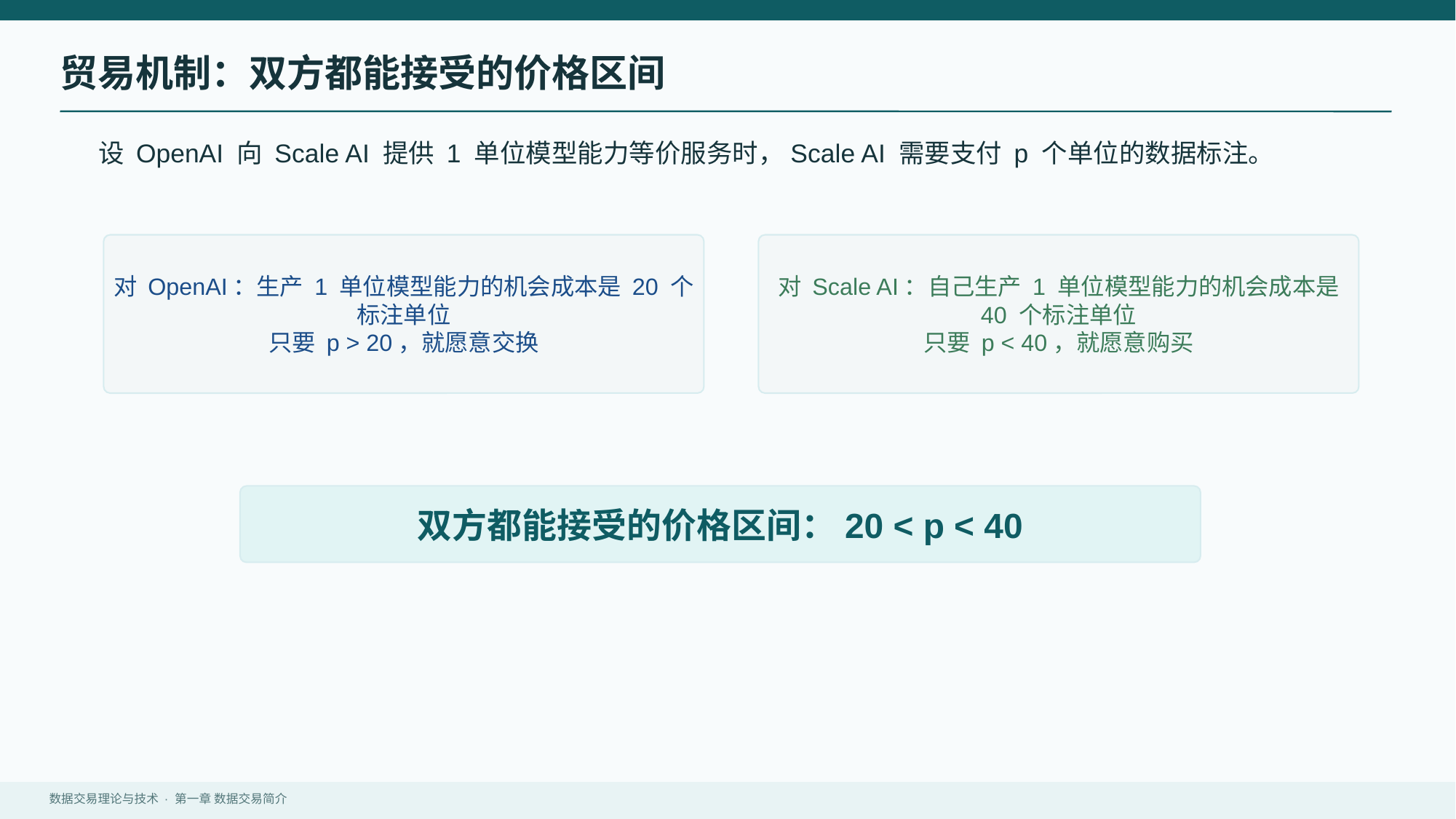

贸易机制：双方都能接受的价格区间

设 OpenAI 向 Scale AI 提供 1 单位模型能力等价服务时，Scale AI 需要支付 p 个单位的数据标注。

对 OpenAI：生产 1 单位模型能力的机会成本是 20 个标注单位
只要 p > 20，就愿意交换
对 Scale AI：自己生产 1 单位模型能力的机会成本是 40 个标注单位
只要 p < 40，就愿意购买

双方都能接受的价格区间：20 < p < 40
36